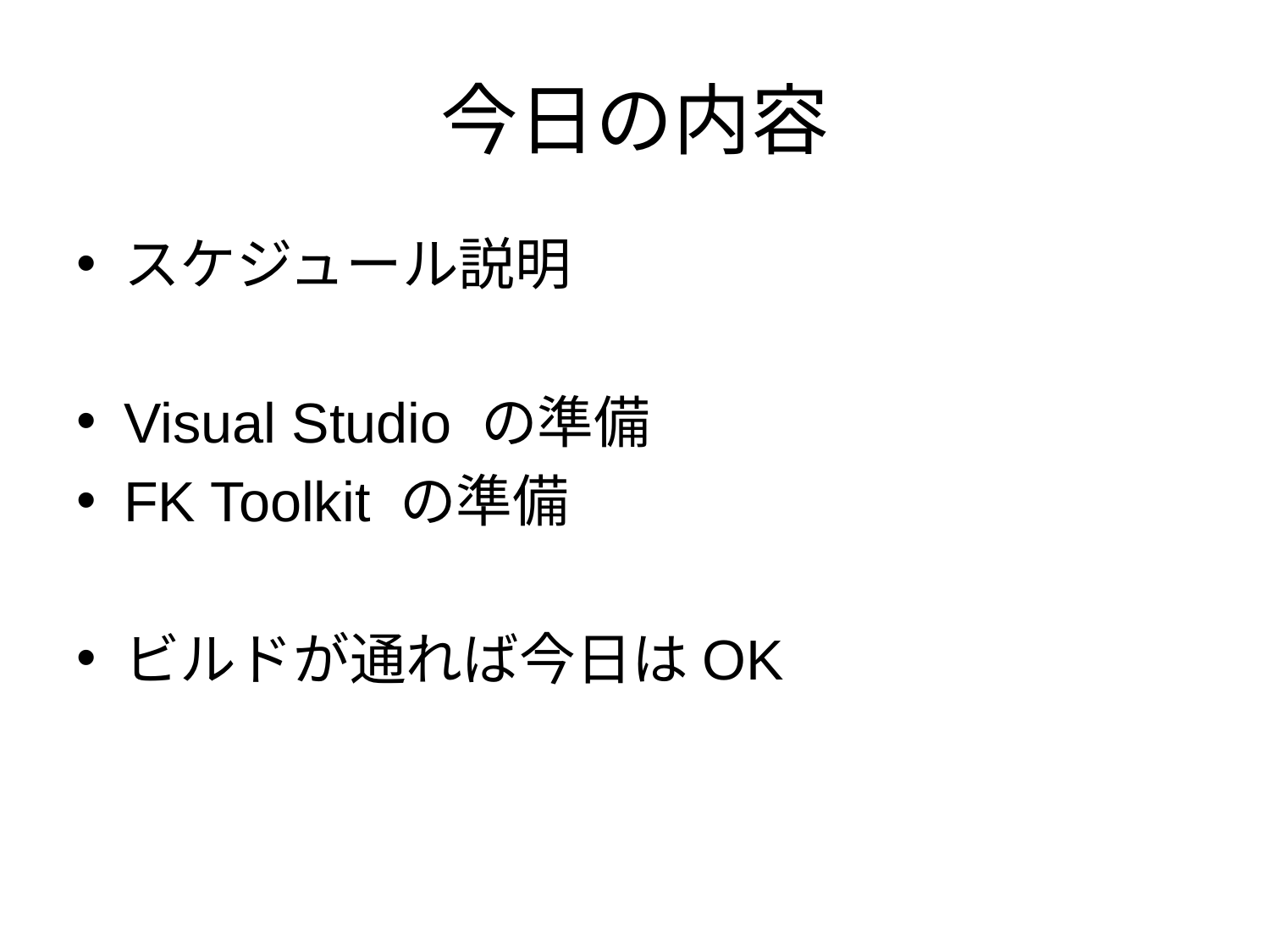

# 今日の内容
スケジュール説明

Visual Studio の準備
FK Toolkit の準備

ビルドが通れば今日はOK